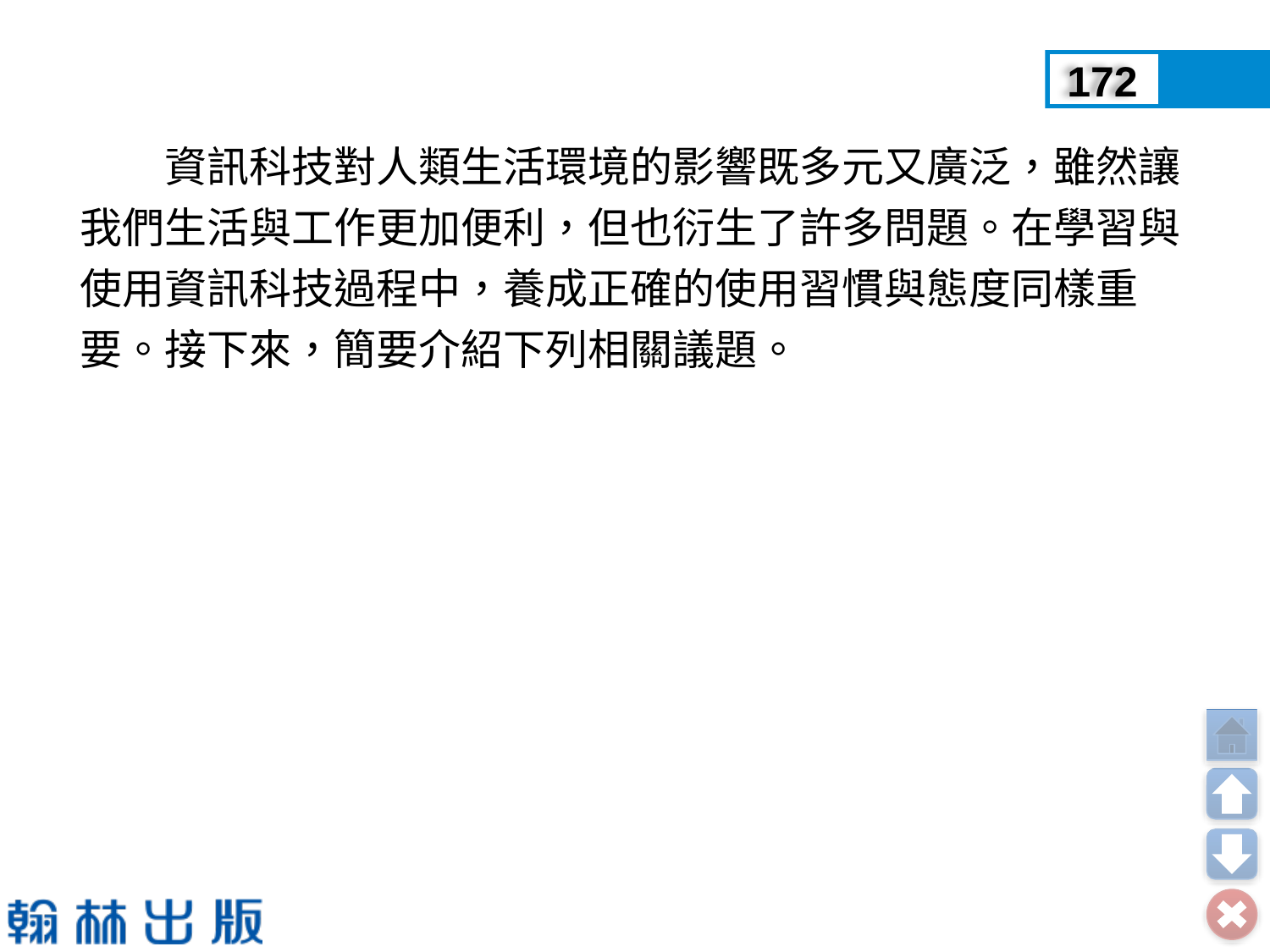

172
　　資訊科技對人類生活環境的影響既多元又廣泛，雖然讓我們生活與工作更加便利，但也衍生了許多問題。在學習與使用資訊科技過程中，養成正確的使用習慣與態度同樣重要。接下來，簡要介紹下列相關議題。